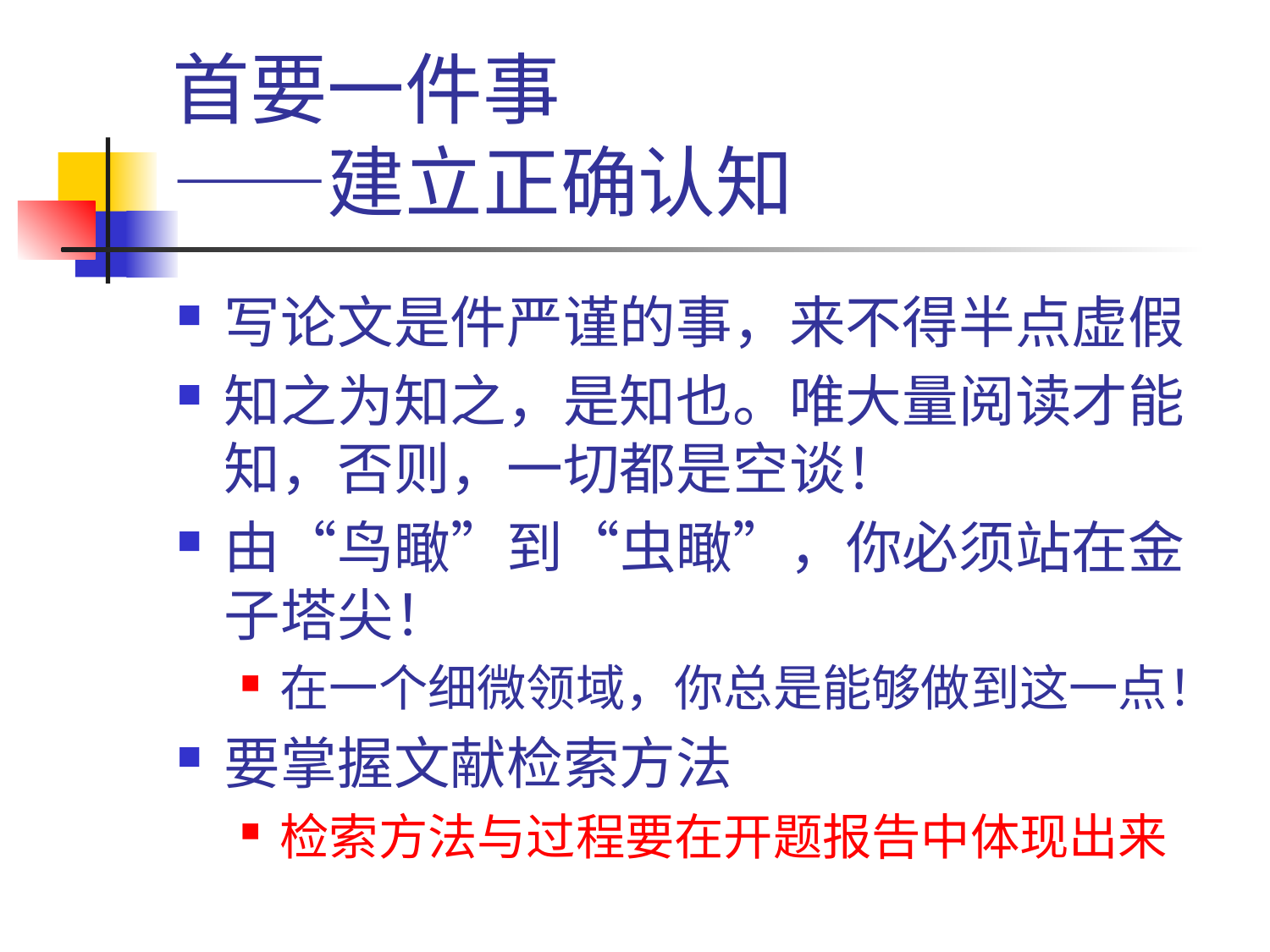

# 首要一件事 ——建立正确认知
写论文是件严谨的事，来不得半点虚假
知之为知之，是知也。唯大量阅读才能知，否则，一切都是空谈！
由“鸟瞰”到“虫瞰”，你必须站在金子塔尖！
在一个细微领域，你总是能够做到这一点！
要掌握文献检索方法
检索方法与过程要在开题报告中体现出来